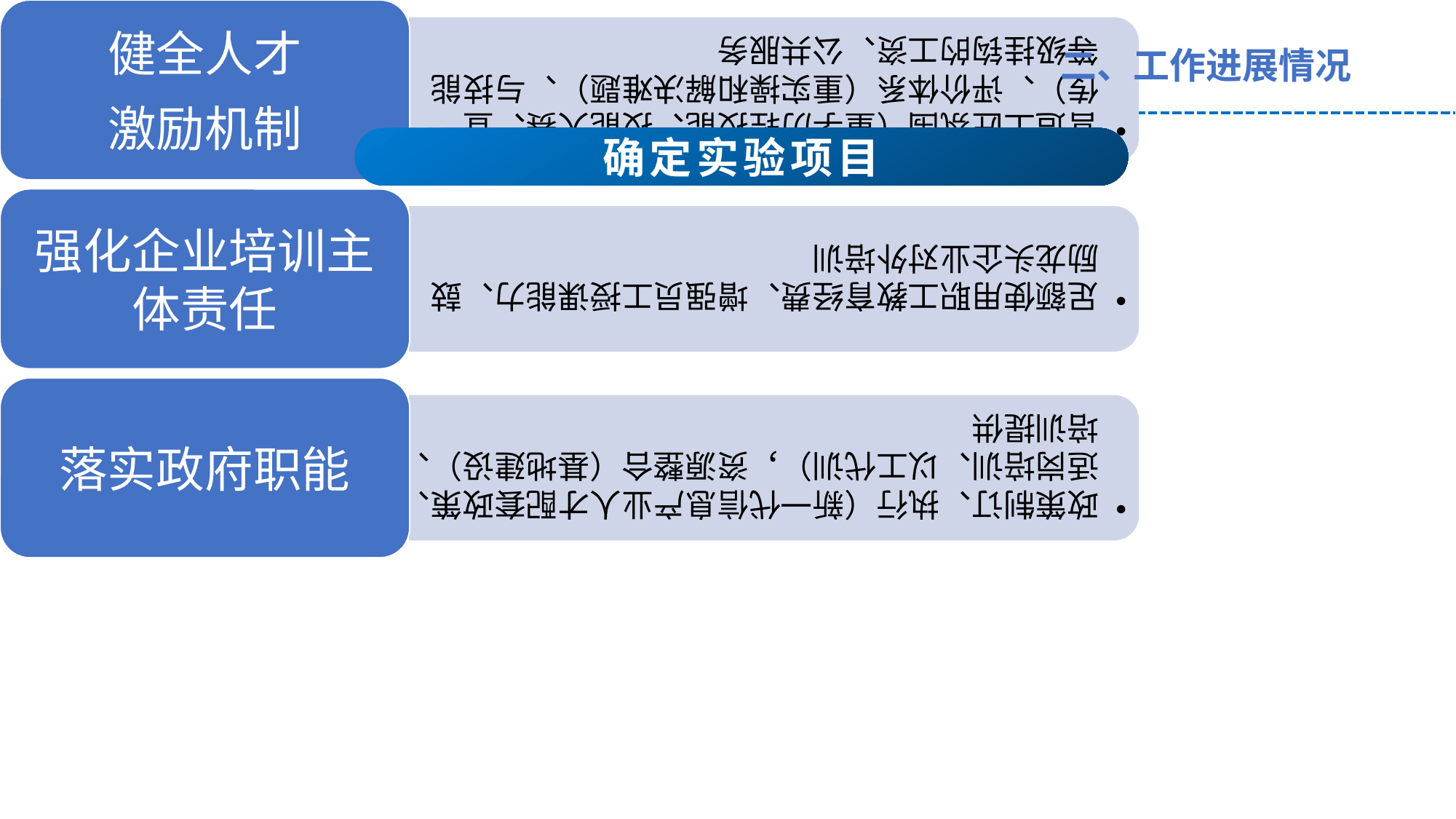

二、工作进展情况

确定实验项目
营造工匠氛围（重学历轻技能、技能大赛、宣传）、评价体系（重实操和解决难题）、与技能等级挂钩的工资、公共服务
健全人才
激励机制
足额使用职工教育经费、增强员工授课能力、鼓励龙头企业对外培训
强化企业培训主体责任
政策制订、执行（新一代信息产业人才配套政策、适岗培训、以工代训），资源整合（基地建设）、培训提供
落实政府职能